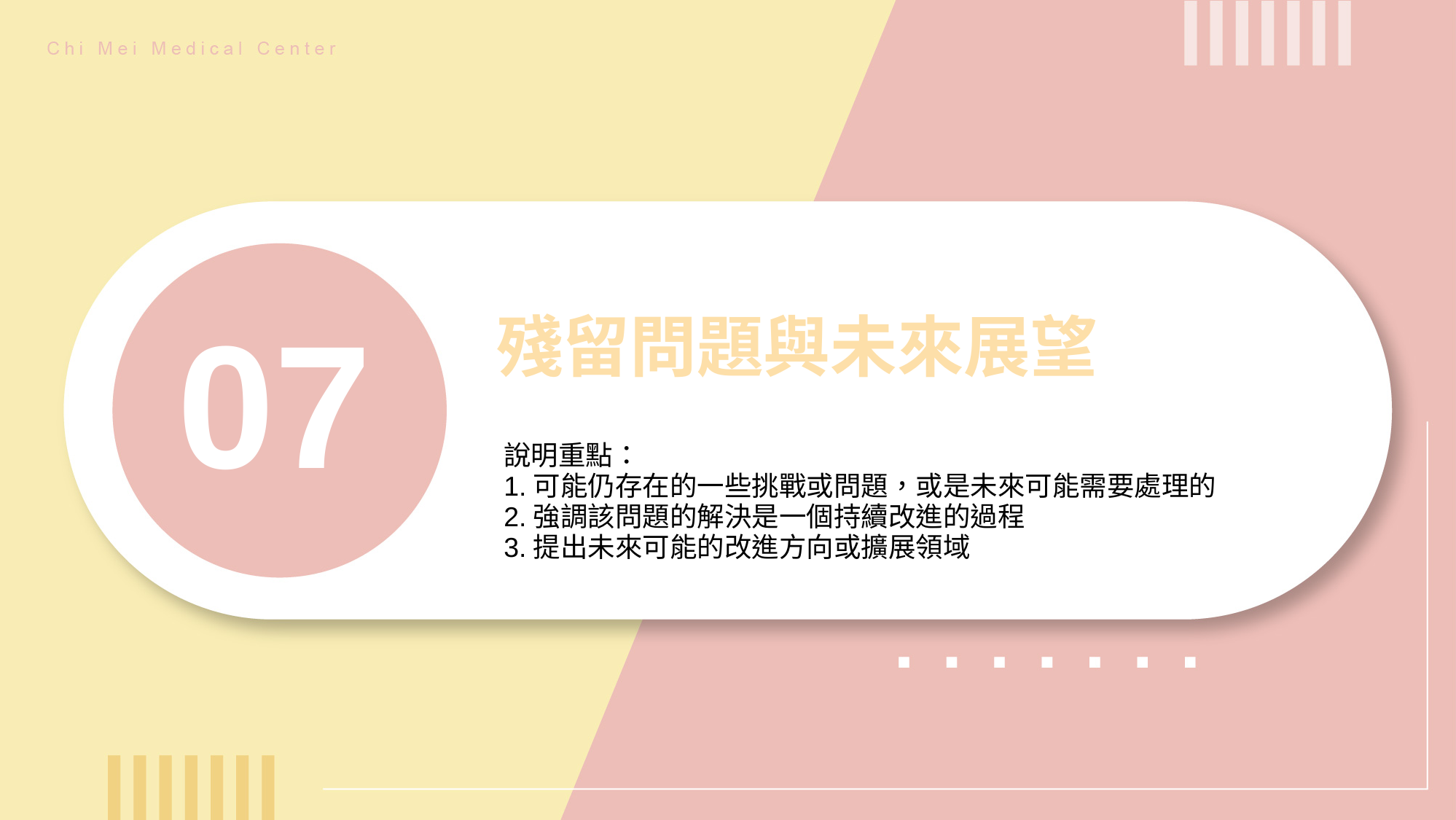

# 07
殘留問題與未來展望
說明重點：
1.可能仍存在的一些挑戰或問題，或是未來可能需要處理的
2.強調該問題的解決是一個持續改進的過程
3.提出未來可能的改進方向或擴展領域